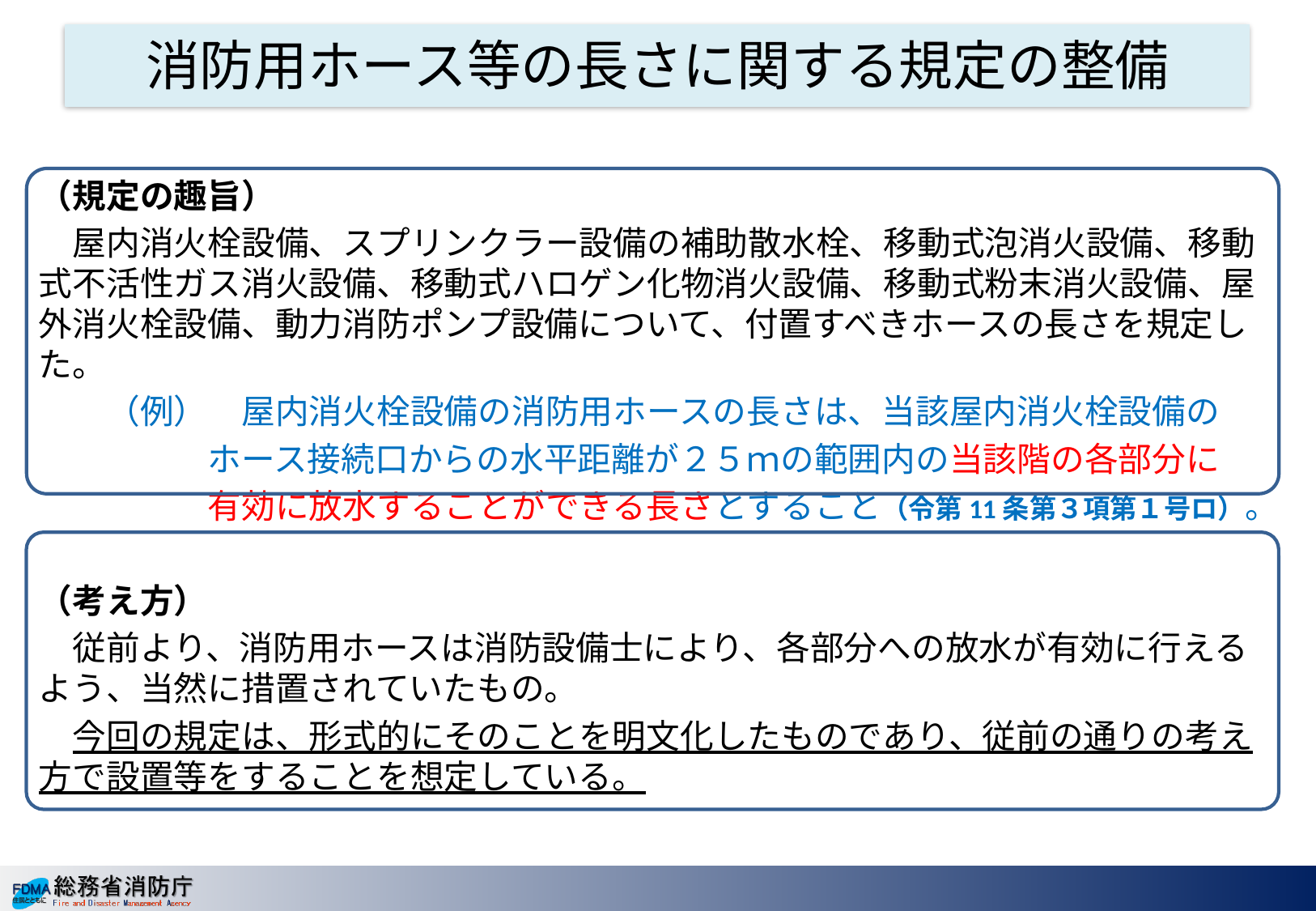

消防用ホース等の長さに関する規定の整備
（規定の趣旨）
　屋内消火栓設備、スプリンクラー設備の補助散水栓、移動式泡消火設備、移動式不活性ガス消火設備、移動式ハロゲン化物消火設備、移動式粉末消火設備、屋外消火栓設備、動力消防ポンプ設備について、付置すべきホースの長さを規定した。
　　（例）　屋内消火栓設備の消防用ホースの長さは、当該屋内消火栓設備の
　　　　　ホース接続口からの水平距離が２５ｍの範囲内の当該階の各部分に
　　　　　有効に放水することができる長さとすること（令第11条第３項第１号ロ）。

（考え方）
　従前より、消防用ホースは消防設備士により、各部分への放水が有効に行えるよう、当然に措置されていたもの。
　今回の規定は、形式的にそのことを明文化したものであり、従前の通りの考え方で設置等をすることを想定している。